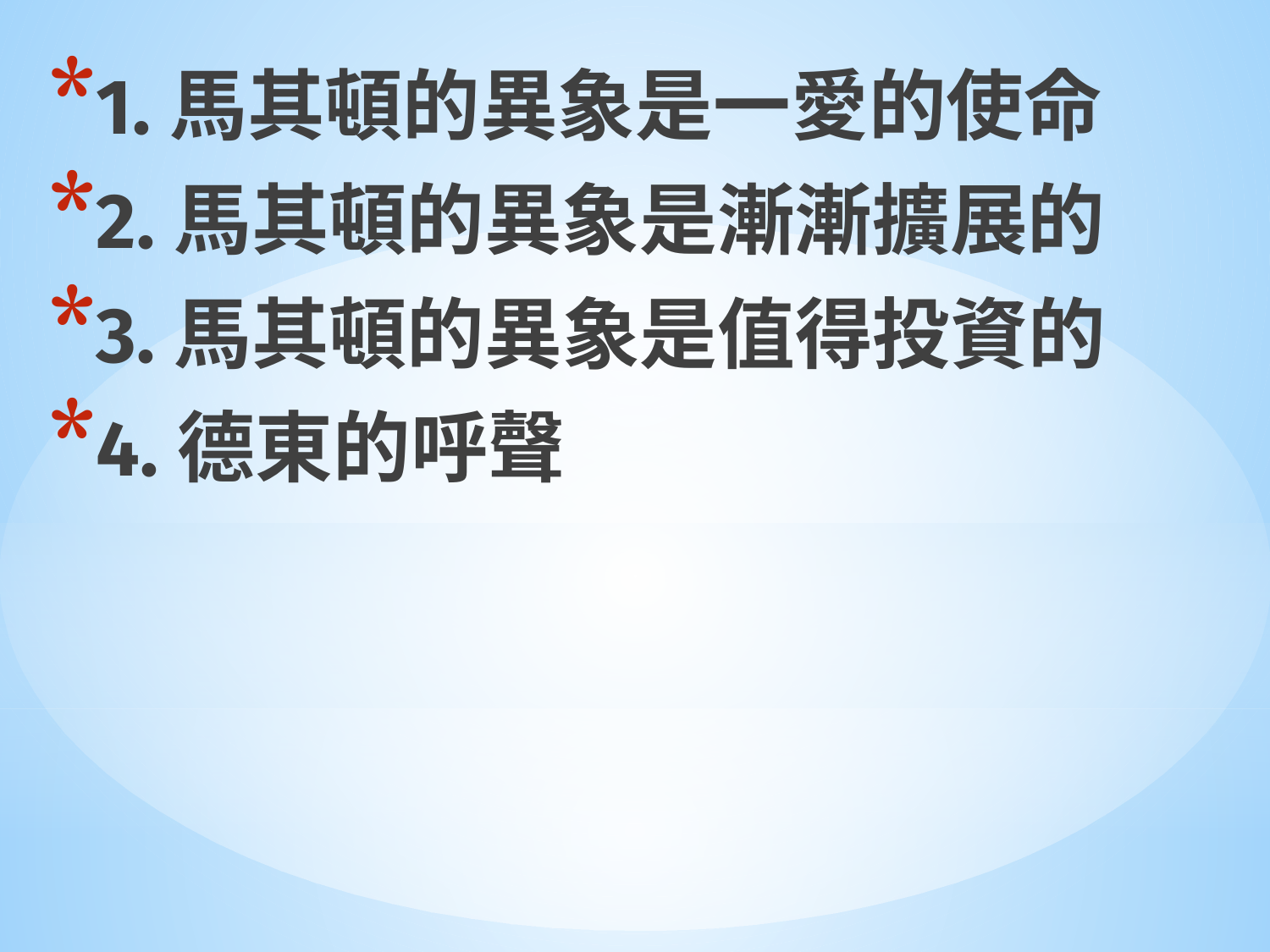

1.馬其頓的異象是一愛的使命
2.馬其頓的異象是漸漸擴展的
3.馬其頓的異象是值得投資的
4.德東的呼聲

#